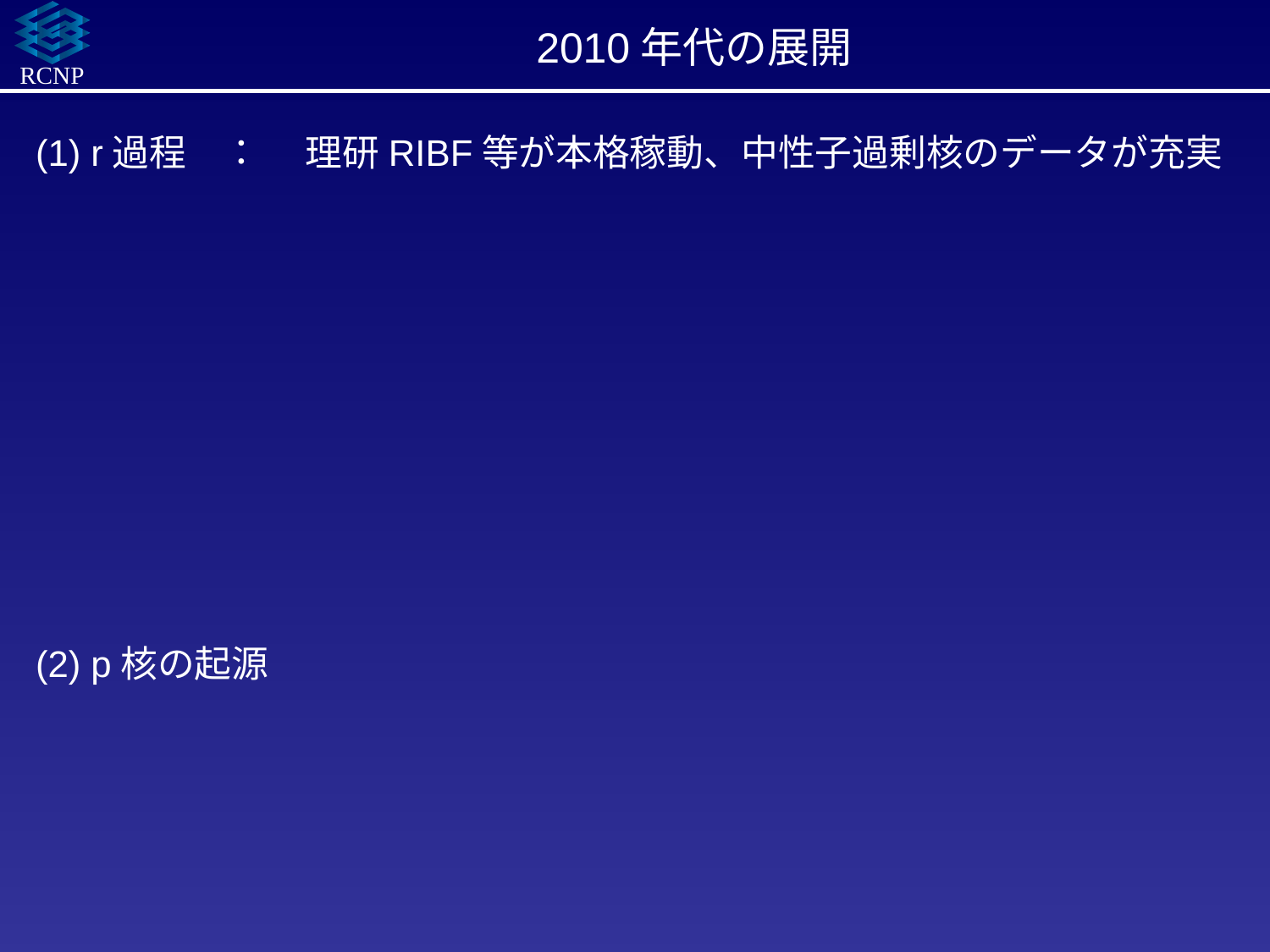

# 2010年代の展開
(1) r過程　：　 理研RIBF等が本格稼動、中性子過剰核のデータが充実

(2) p核の起源